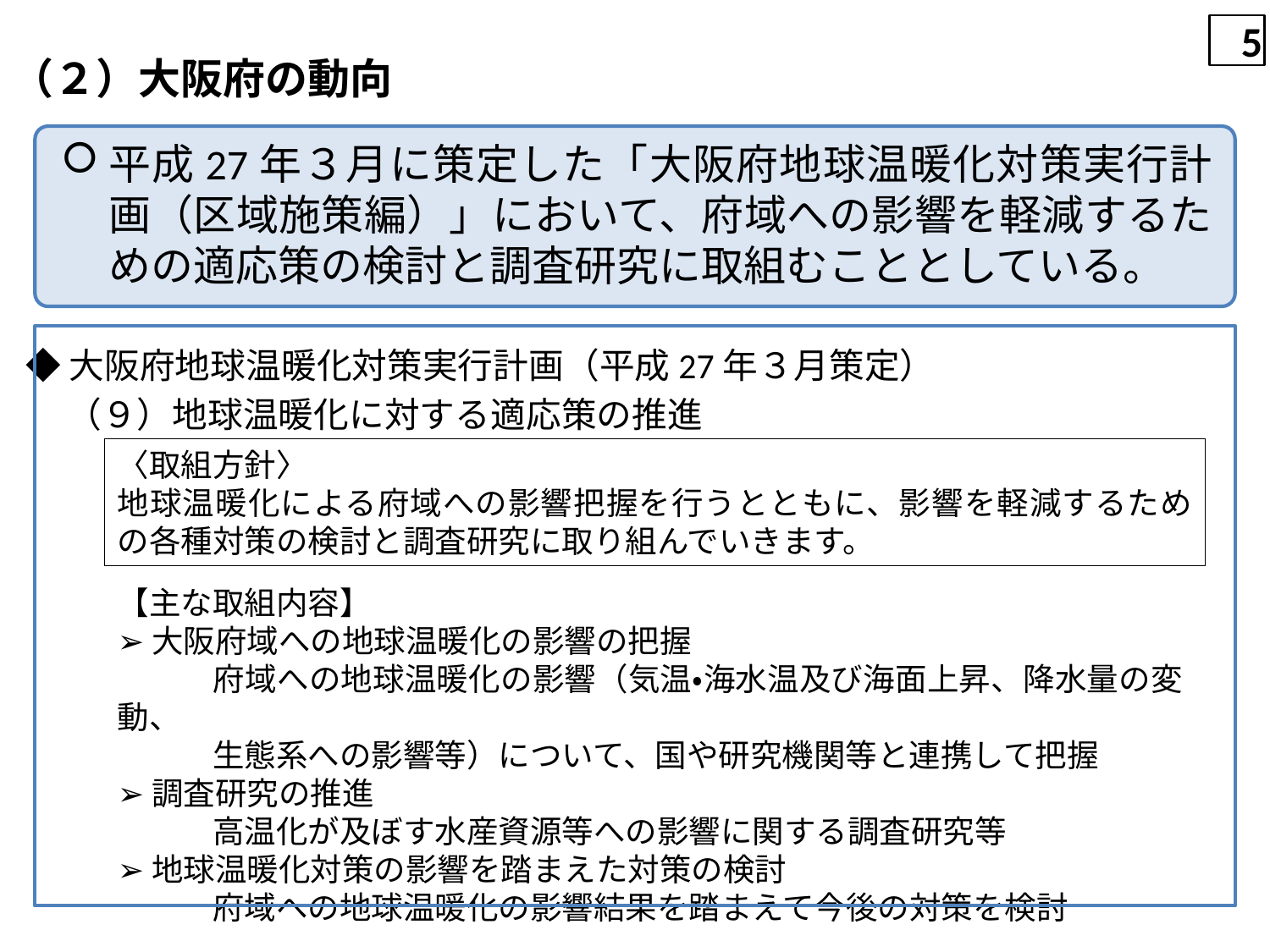

5
（２）大阪府の動向

平成27年３月に策定した「大阪府地球温暖化対策実行計画（区域施策編）」において、府域への影響を軽減するための適応策の検討と調査研究に取組むこととしている。

◆大阪府地球温暖化対策実行計画（平成27年３月策定）
（９）地球温暖化に対する適応策の推進
〈取組方針〉
地球温暖化による府域への影響把握を行うとともに、影響を軽減するための各種対策の検討と調査研究に取り組んでいきます。
【主な取組内容】
➢大阪府域への地球温暖化の影響の把握
　　　府域への地球温暖化の影響（気温・海水温及び海面上昇、降水量の変動、
　　　生態系への影響等）について、国や研究機関等と連携して把握
➢調査研究の推進
　　　高温化が及ぼす水産資源等への影響に関する調査研究等
➢地球温暖化対策の影響を踏まえた対策の検討
　　　府域への地球温暖化の影響結果を踏まえて今後の対策を検討